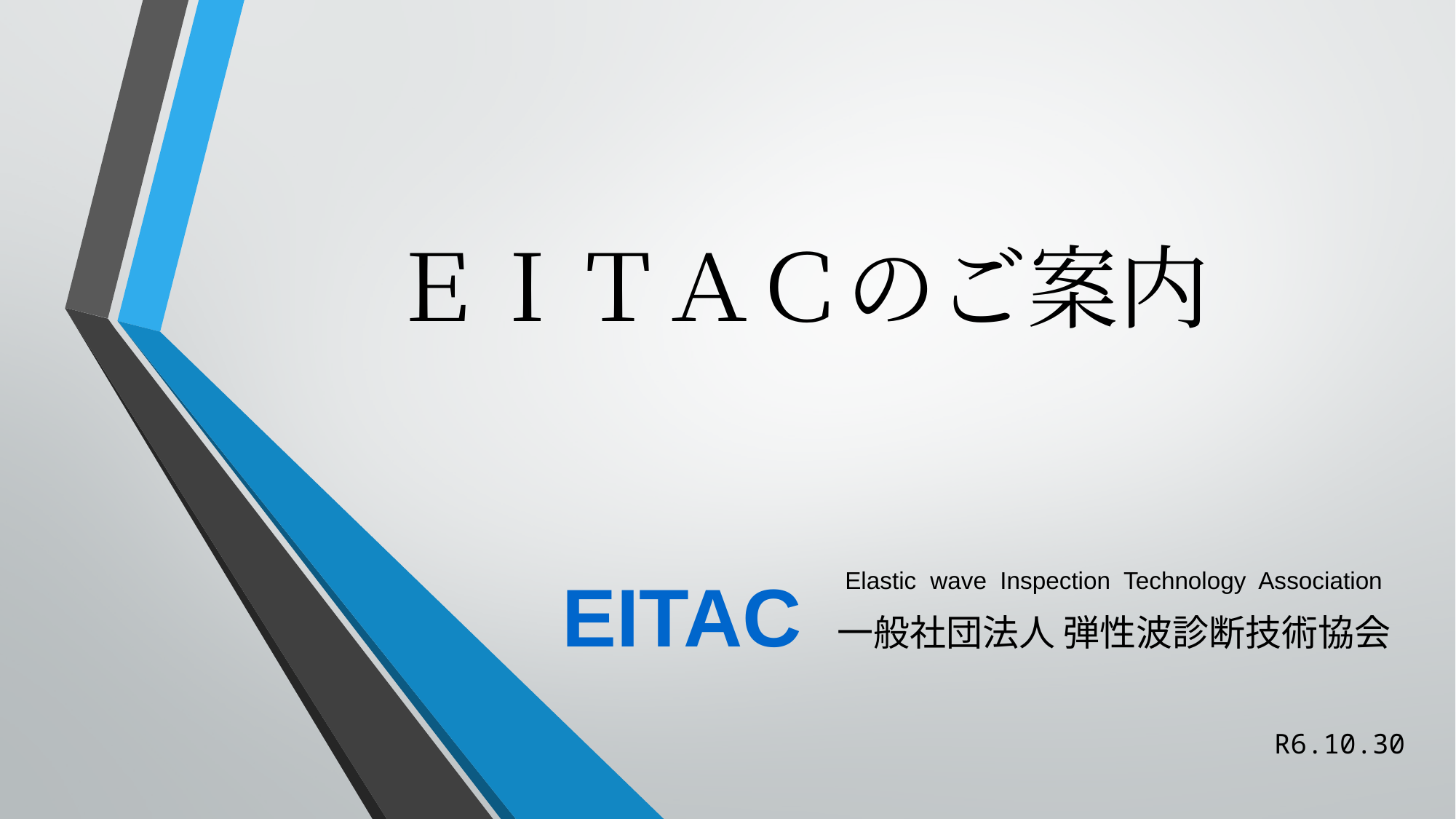

# ＥＩＴＡＣのご案内
EITAC
Elastic  wave  Inspection  Technology  Association
一般社団法人 弾性波診断技術協会
R6.10.30